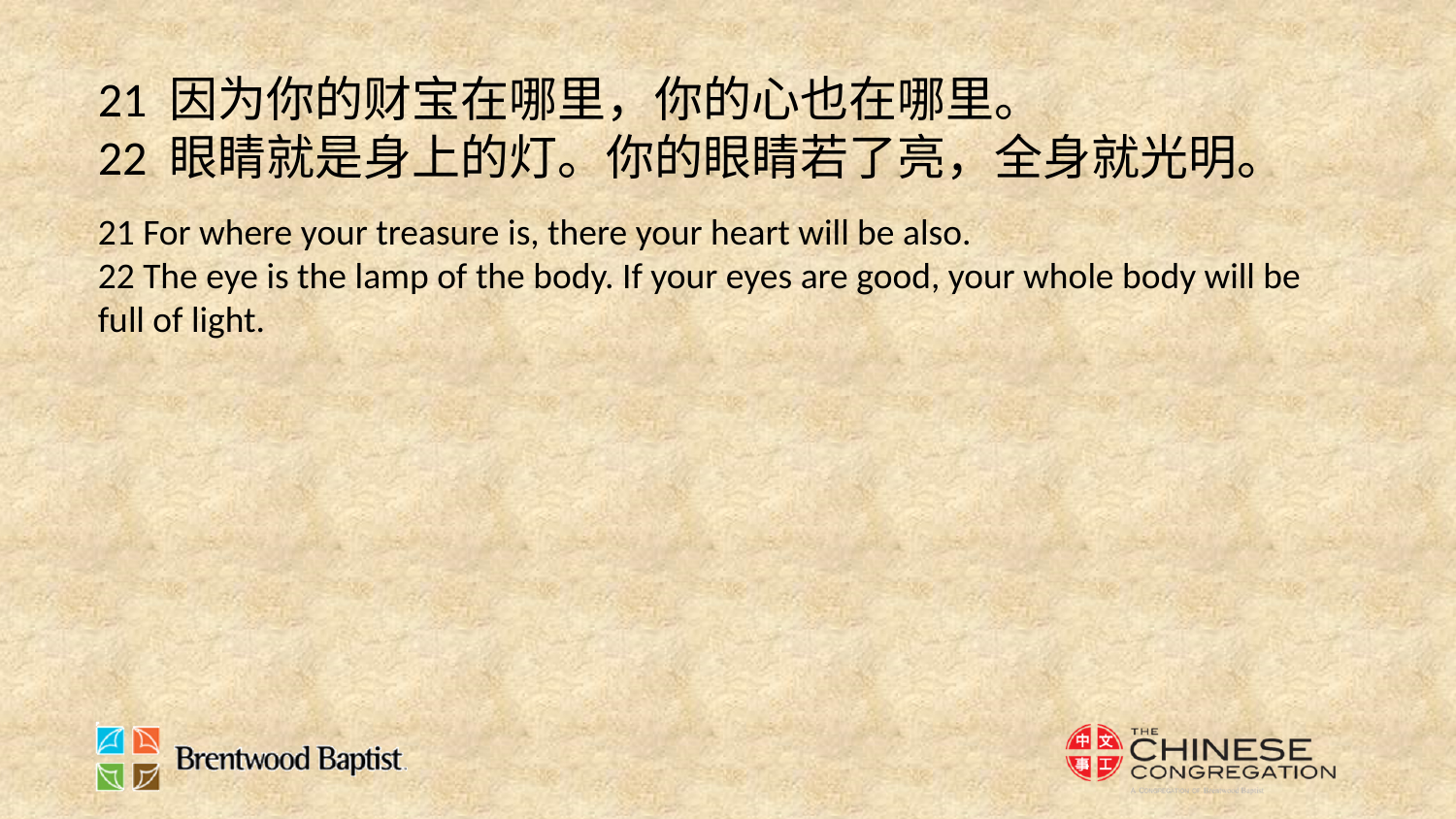

21 因为你的财宝在哪里，你的心也在哪里。
22 眼睛就是身上的灯。你的眼睛若了亮，全身就光明。

21 For where your treasure is, there your heart will be also.
22 The eye is the lamp of the body. If your eyes are good, your whole body will be full of light.